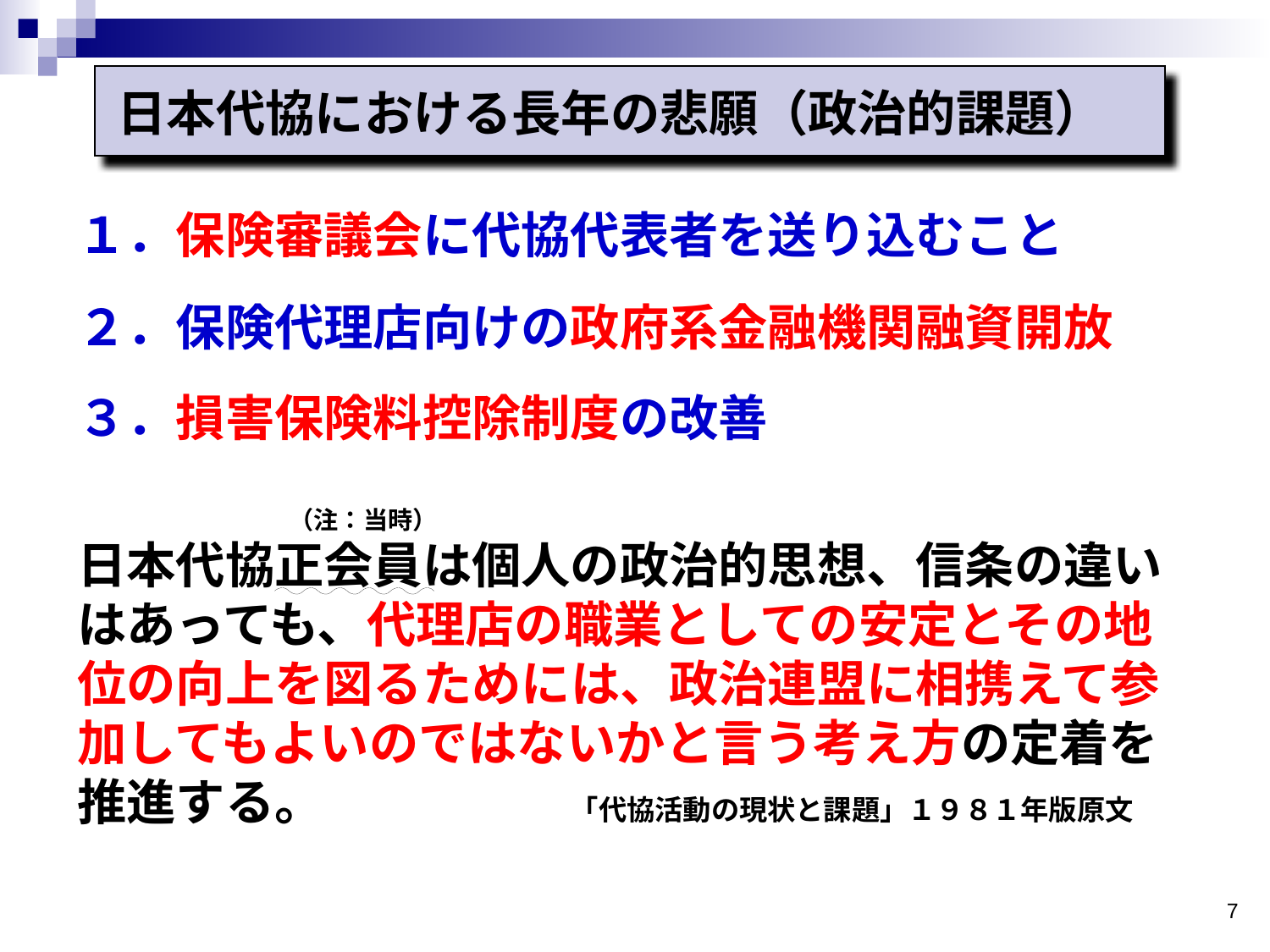

日本代協における長年の悲願（政治的課題）
１．保険審議会に代協代表者を送り込むこと
２．保険代理店向けの政府系金融機関融資開放
３．損害保険料控除制度の改善
　　　　　　　　　　（注：当時）
日本代協正会員は個人の政治的思想、信条の違いはあっても、代理店の職業としての安定とその地位の向上を図るためには、政治連盟に相携えて参加してもよいのではないかと言う考え方の定着を推進する。　　　　　「代協活動の現状と課題」１９８１年版原文
7